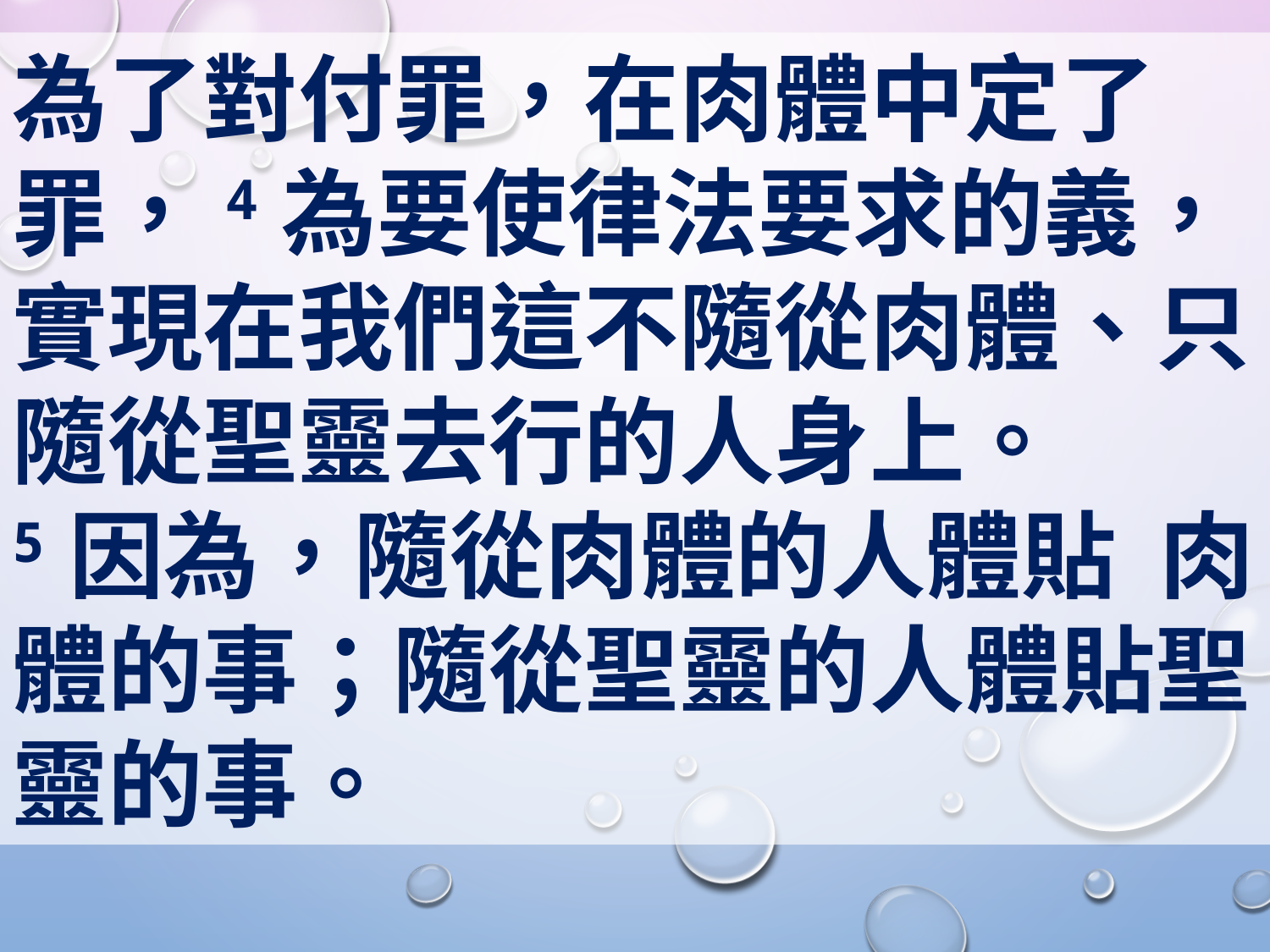

為了對付罪，在肉體中定了罪，4為要使律法要求的義，實現在我們這不隨從肉體、只隨從聖靈去行的人身上。
5因為，隨從肉體的人體貼  肉體的事；隨從聖靈的人體貼聖靈的事。